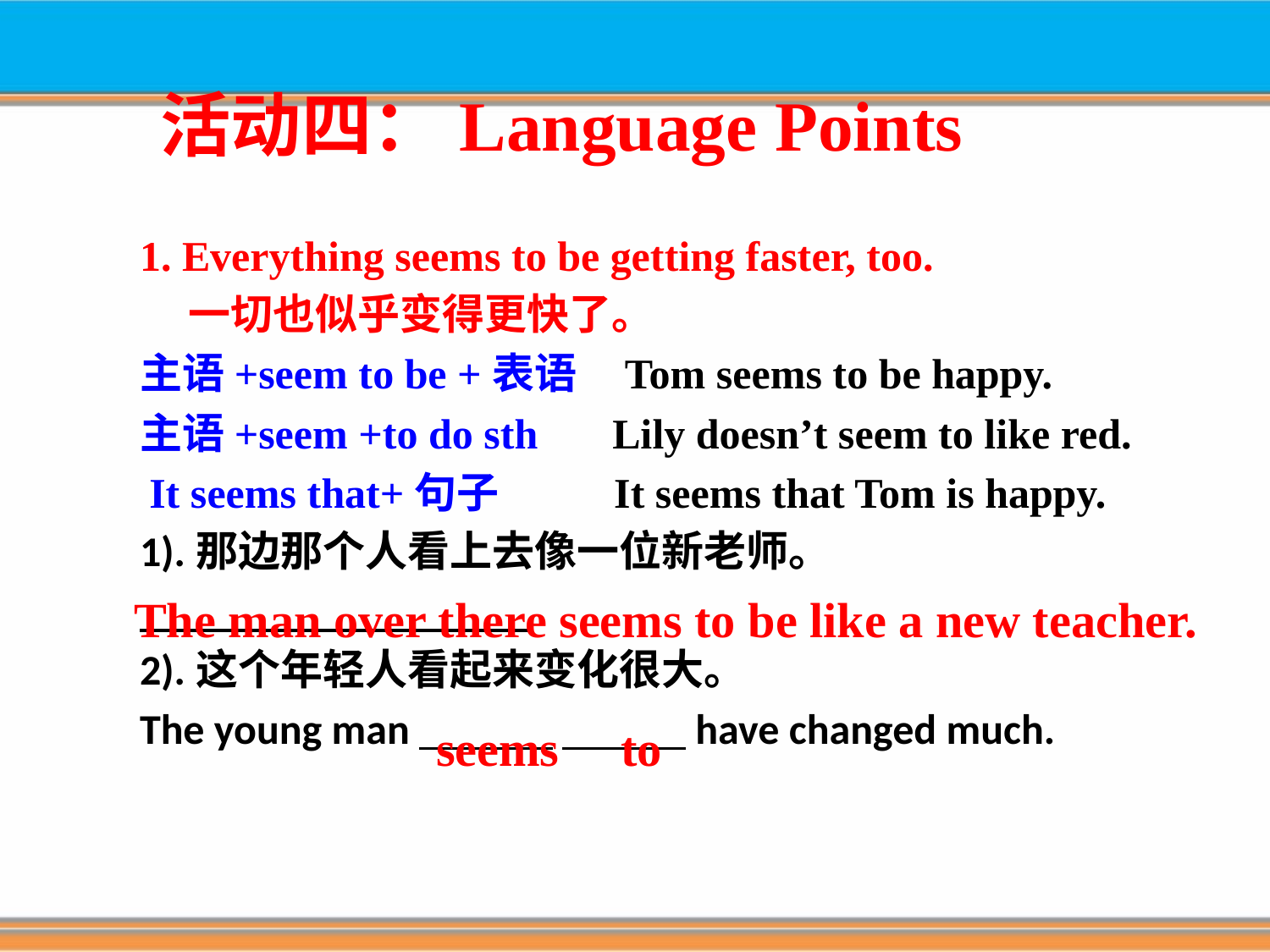

活动四：Language Points
1. Everything seems to be getting faster, too.
    一切也似乎变得更快了。
主语+seem to be +表语    Tom seems to be happy.
主语+seem +to do sth       Lily doesn’t seem to like red.
 It seems that+句子           It seems that Tom is happy.
1).那边那个人看上去像一位新老师。

2).这个年轻人看起来变化很大。
The young man                              have changed much.
The man over there seems to be like a new teacher.
seems     to